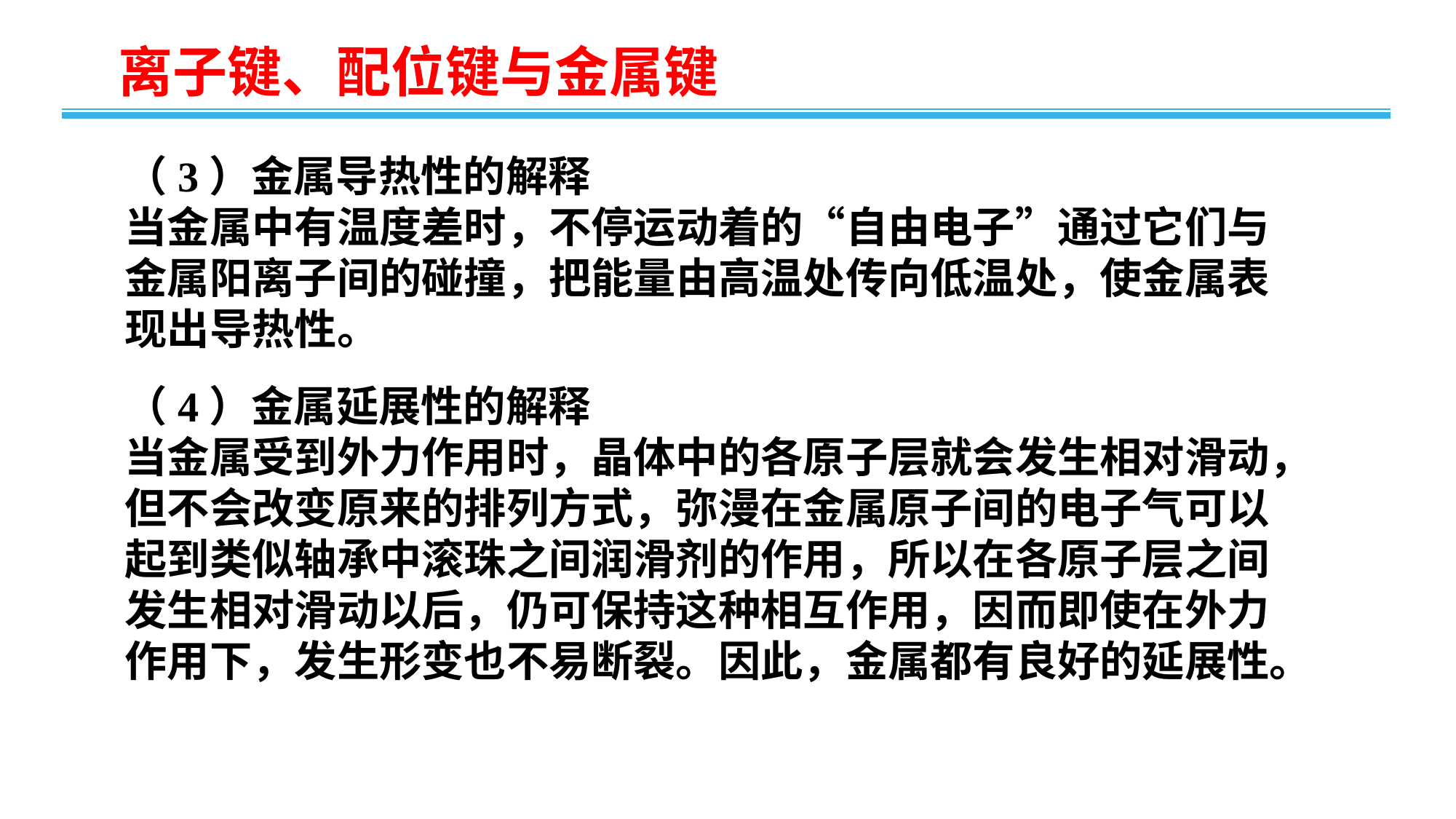

（3）金属导热性的解释
当金属中有温度差时，不停运动着的“自由电子”通过它们与金属阳离子间的碰撞，把能量由高温处传向低温处，使金属表现出导热性。
（4）金属延展性的解释
当金属受到外力作用时，晶体中的各原子层就会发生相对滑动，但不会改变原来的排列方式，弥漫在金属原子间的电子气可以起到类似轴承中滚珠之间润滑剂的作用，所以在各原子层之间发生相对滑动以后，仍可保持这种相互作用，因而即使在外力作用下，发生形变也不易断裂。因此，金属都有良好的延展性。